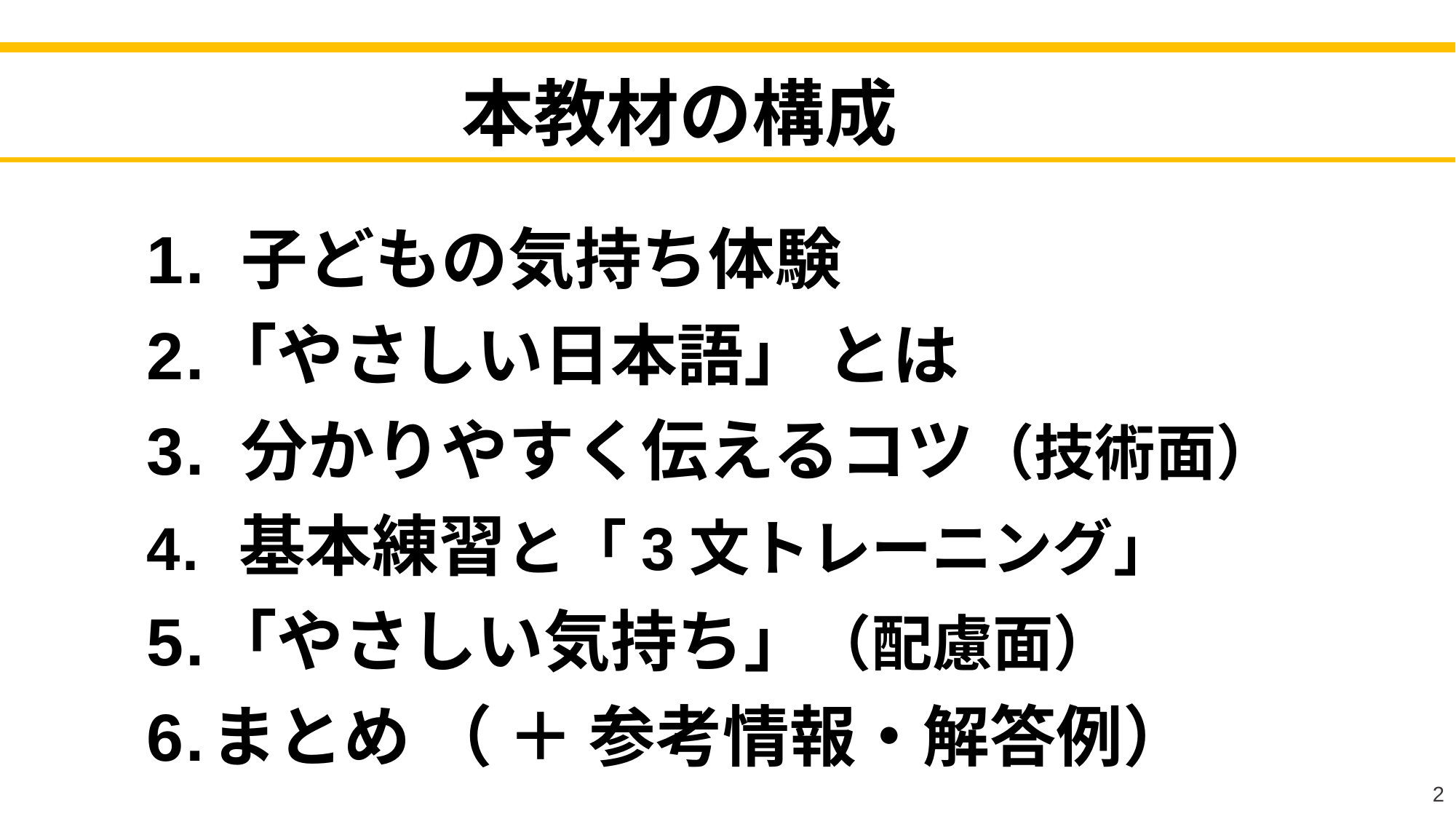

本教材の構成

 子どもの気持ち体験
「やさしい日本語」 とは
 分かりやすく伝えるコツ（技術面）
 基本練習と「3文トレーニング」
「やさしい気持ち」（配慮面）
まとめ （ ＋ 参考情報・解答例）
2